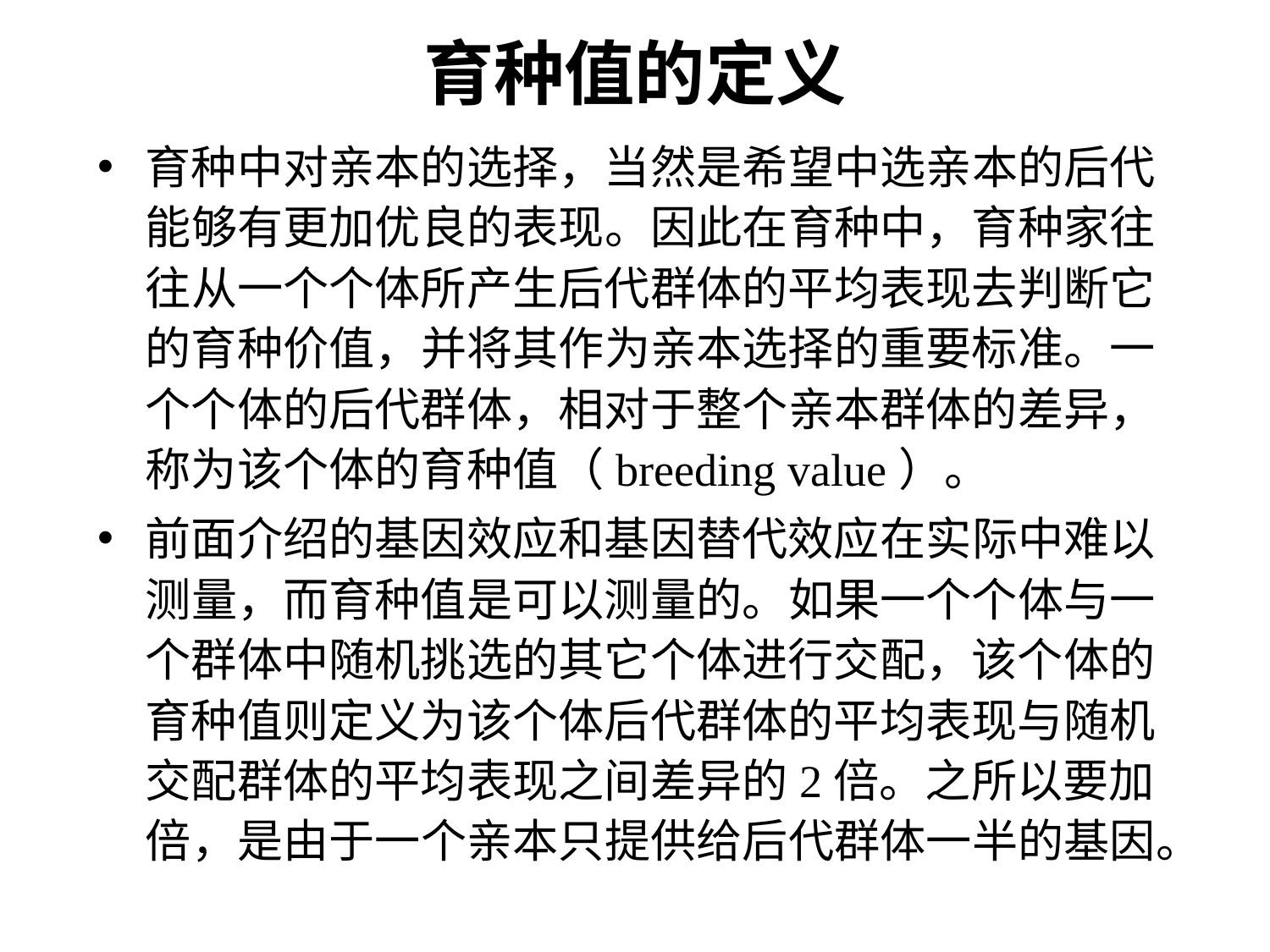

# 育种值的定义
育种中对亲本的选择，当然是希望中选亲本的后代能够有更加优良的表现。因此在育种中，育种家往往从一个个体所产生后代群体的平均表现去判断它的育种价值，并将其作为亲本选择的重要标准。一个个体的后代群体，相对于整个亲本群体的差异，称为该个体的育种值（breeding value）。
前面介绍的基因效应和基因替代效应在实际中难以测量，而育种值是可以测量的。如果一个个体与一个群体中随机挑选的其它个体进行交配，该个体的育种值则定义为该个体后代群体的平均表现与随机交配群体的平均表现之间差异的2倍。之所以要加倍，是由于一个亲本只提供给后代群体一半的基因。